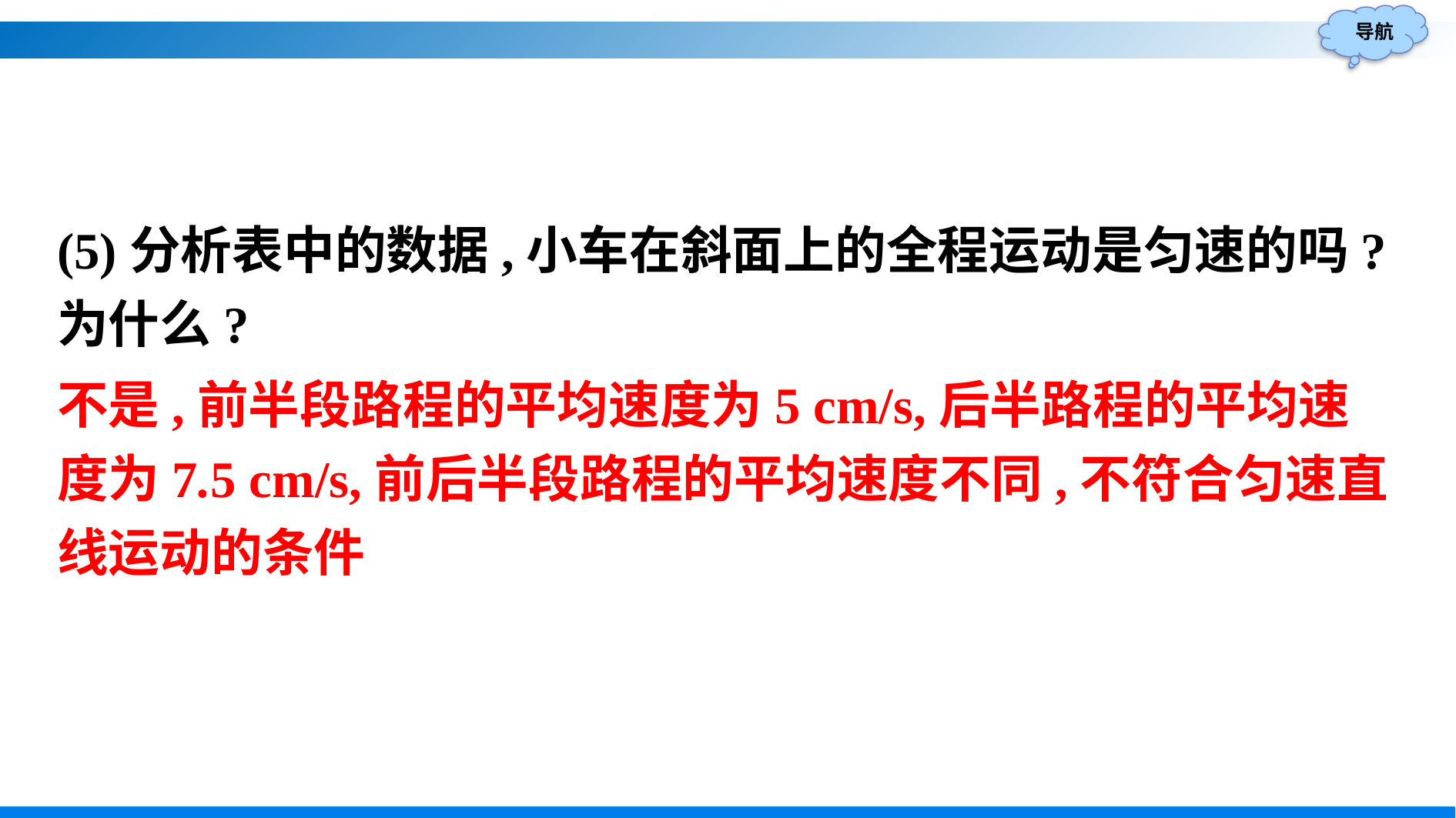

(5)分析表中的数据,小车在斜面上的全程运动是匀速的吗?为什么?
不是,前半段路程的平均速度为5 cm/s,后半路程的平均速度为7.5 cm/s,前后半段路程的平均速度不同,不符合匀速直线运动的条件